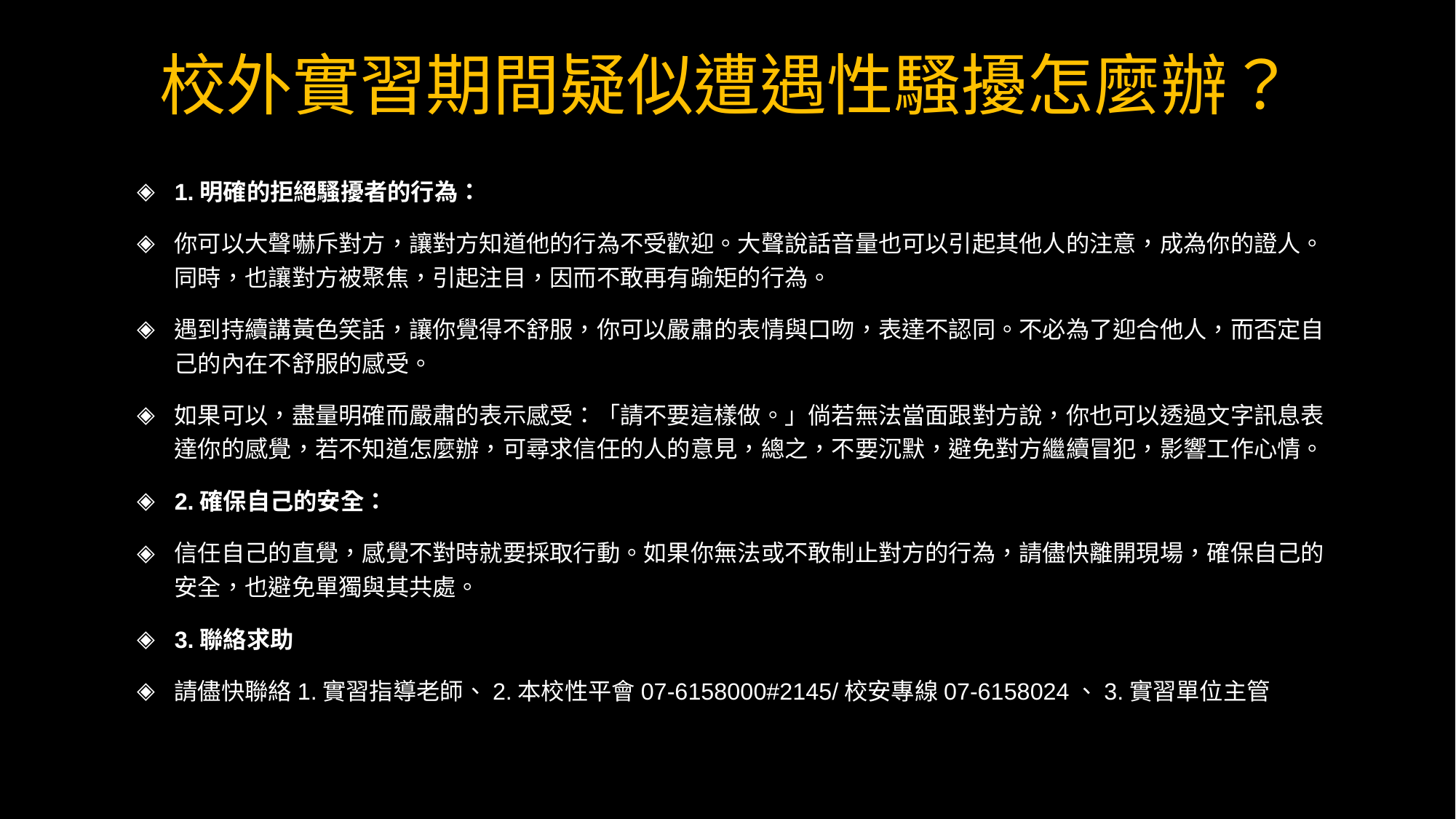

校外實習期間疑似遭遇性騷擾怎麼辦？
1.明確的拒絕騷擾者的行為：
你可以大聲嚇斥對方，讓對方知道他的行為不受歡迎。大聲說話音量也可以引起其他人的注意，成為你的證人。同時，也讓對方被聚焦，引起注目，因而不敢再有踰矩的行為。
遇到持續講黃色笑話，讓你覺得不舒服，你可以嚴肅的表情與口吻，表達不認同。不必為了迎合他人，而否定自己的內在不舒服的感受。
如果可以，盡量明確而嚴肅的表示感受：「請不要這樣做。」倘若無法當面跟對方說，你也可以透過文字訊息表達你的感覺，若不知道怎麼辦，可尋求信任的人的意見，總之，不要沉默，避免對方繼續冒犯，影響工作心情。
2.確保自己的安全：
信任自己的直覺，感覺不對時就要採取行動。如果你無法或不敢制止對方的行為，請儘快離開現場，確保自己的安全，也避免單獨與其共處。
3.聯絡求助
請儘快聯絡1.實習指導老師、2.本校性平會07-6158000#2145/校安專線07-6158024、3.實習單位主管